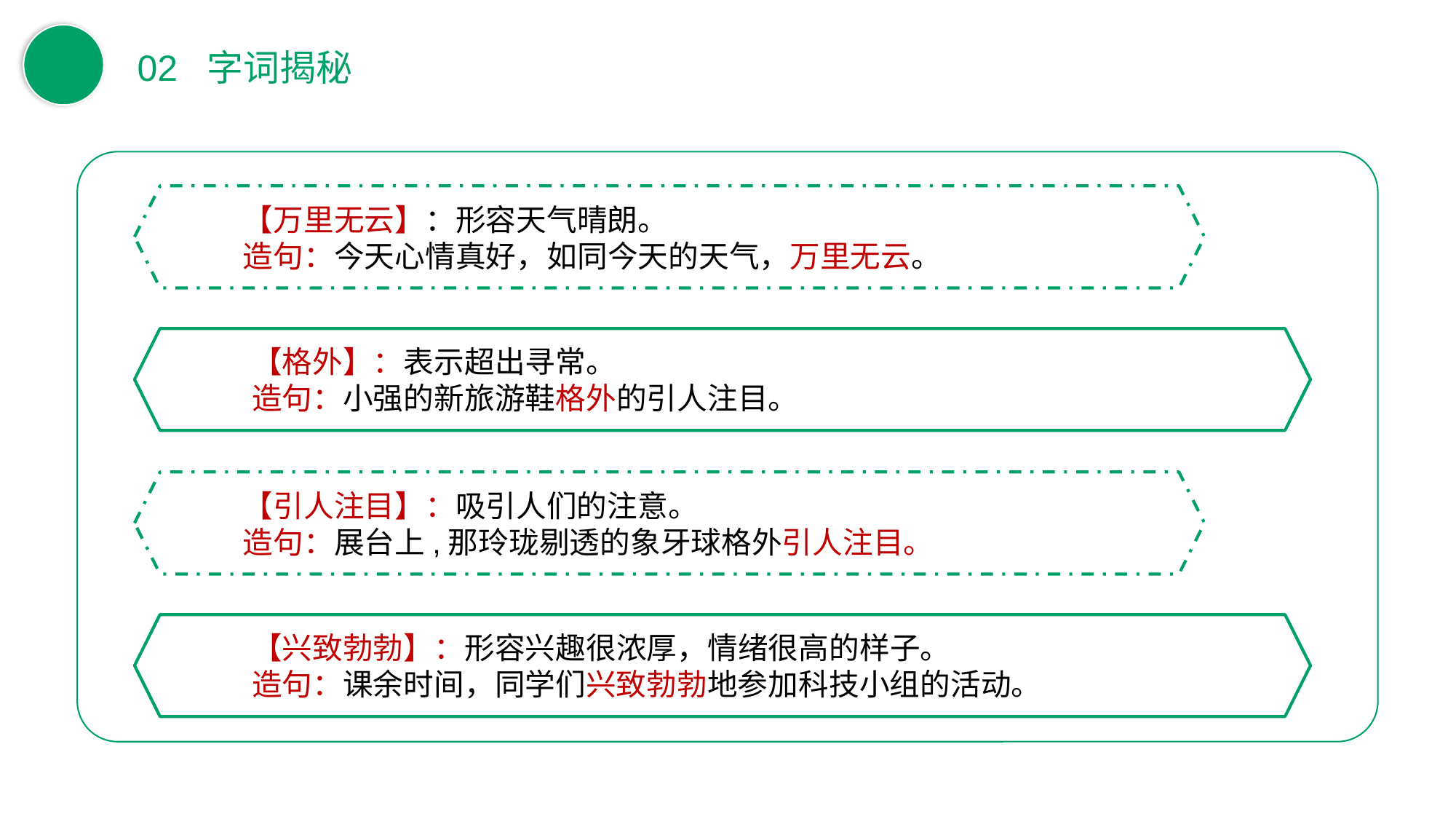

02  字词揭秘
【万里无云】：形容天气晴朗。
造句：今天心情真好，如同今天的天气，万里无云。
【格外】：表示超出寻常。
造句：小强的新旅游鞋格外的引人注目。
【引人注目】：吸引人们的注意。
造句：展台上,那玲珑剔透的象牙球格外引人注目。
【兴致勃勃】：形容兴趣很浓厚，情绪很高的样子。
造句：课余时间，同学们兴致勃勃地参加科技小组的活动。